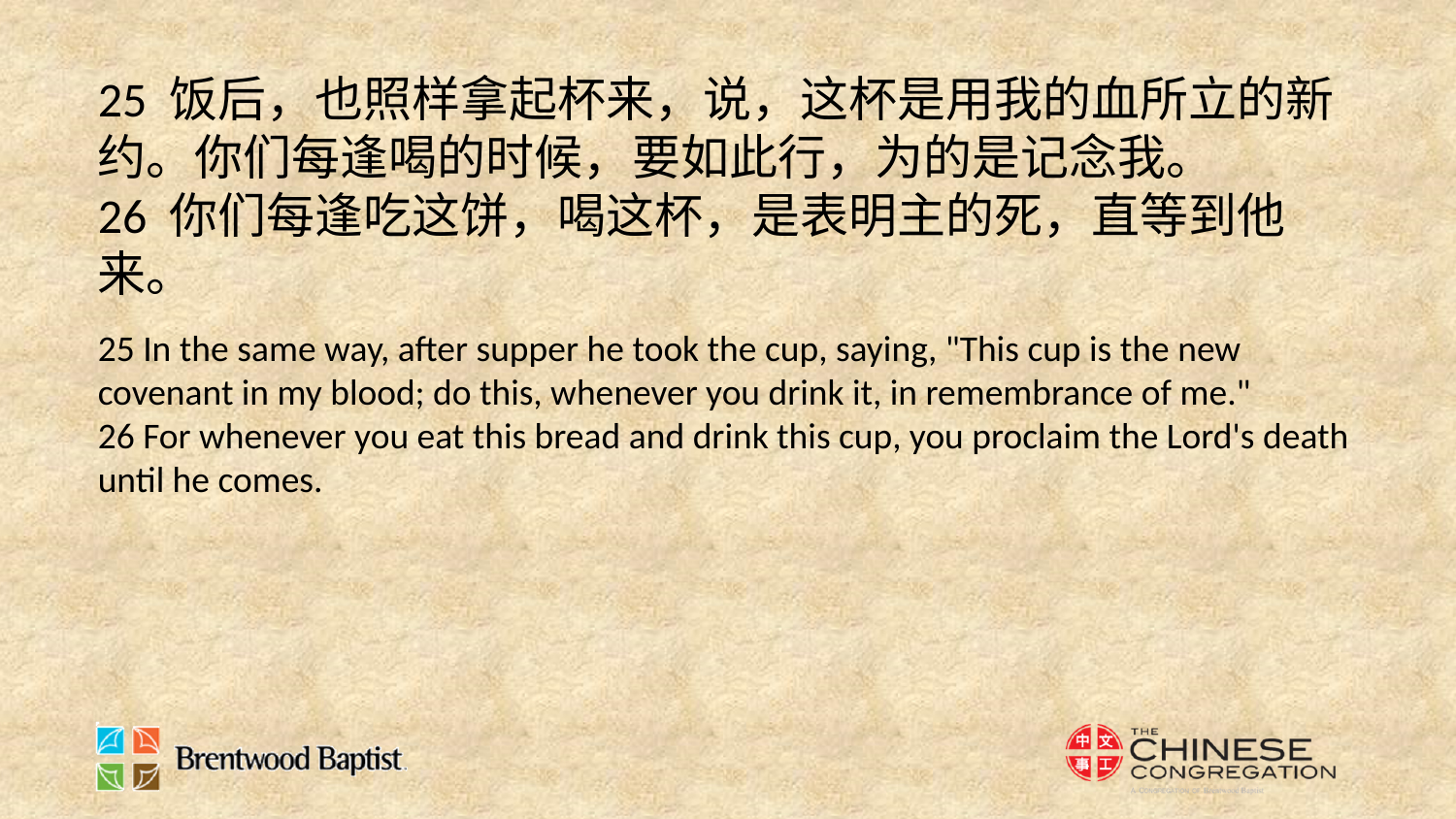

25 饭后，也照样拿起杯来，说，这杯是用我的血所立的新约。你们每逢喝的时候，要如此行，为的是记念我。
26 你们每逢吃这饼，喝这杯，是表明主的死，直等到他来。

25 In the same way, after supper he took the cup, saying, "This cup is the new covenant in my blood; do this, whenever you drink it, in remembrance of me."
26 For whenever you eat this bread and drink this cup, you proclaim the Lord's death until he comes.